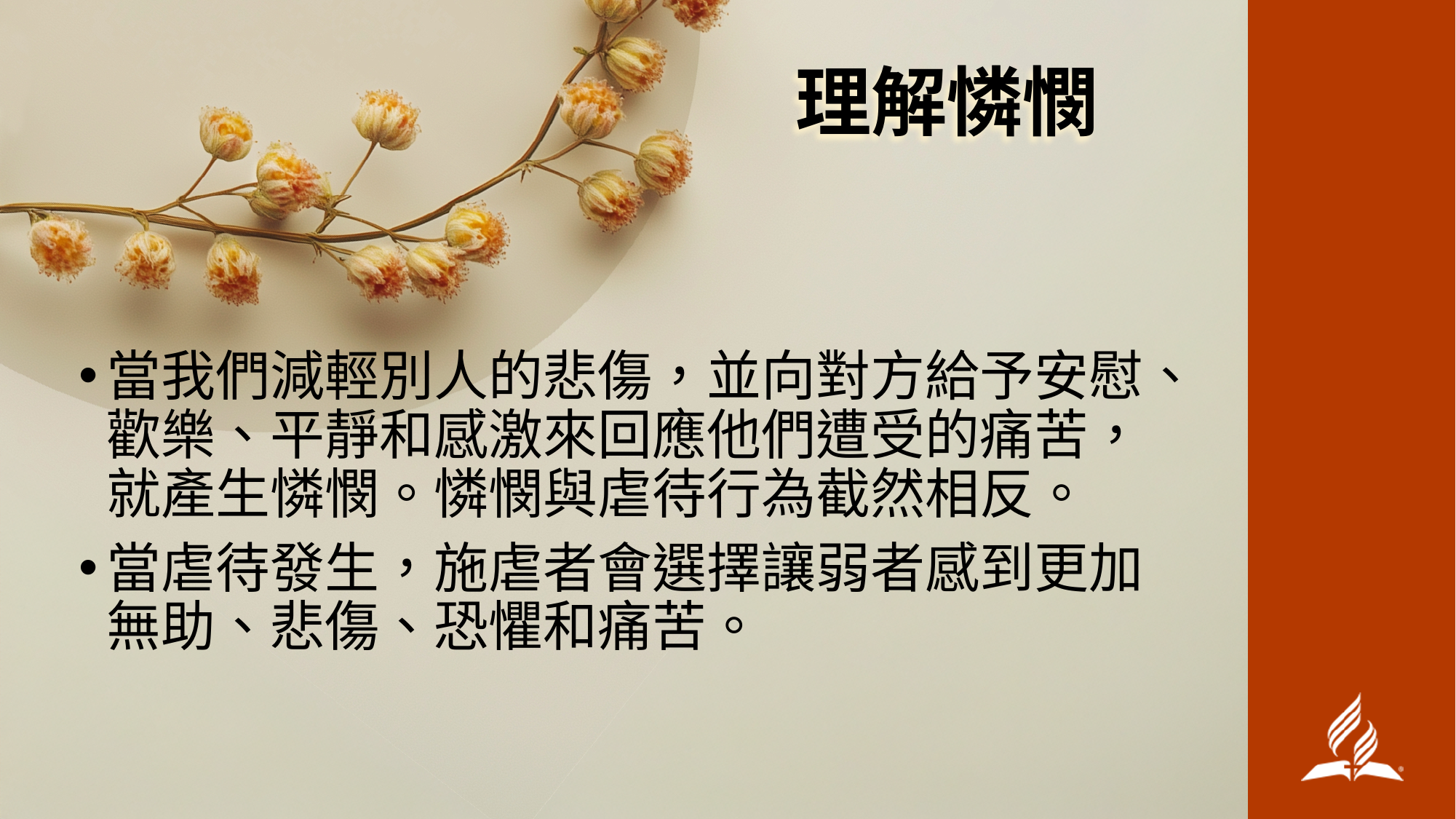

# 理解憐憫
當我們減輕別人的悲傷，並向對方給予安慰、歡樂、平靜和感激來回應他們遭受的痛苦，就產生憐憫。憐憫與虐待行為截然相反。
當虐待發生，施虐者會選擇讓弱者感到更加無助、悲傷、恐懼和痛苦。